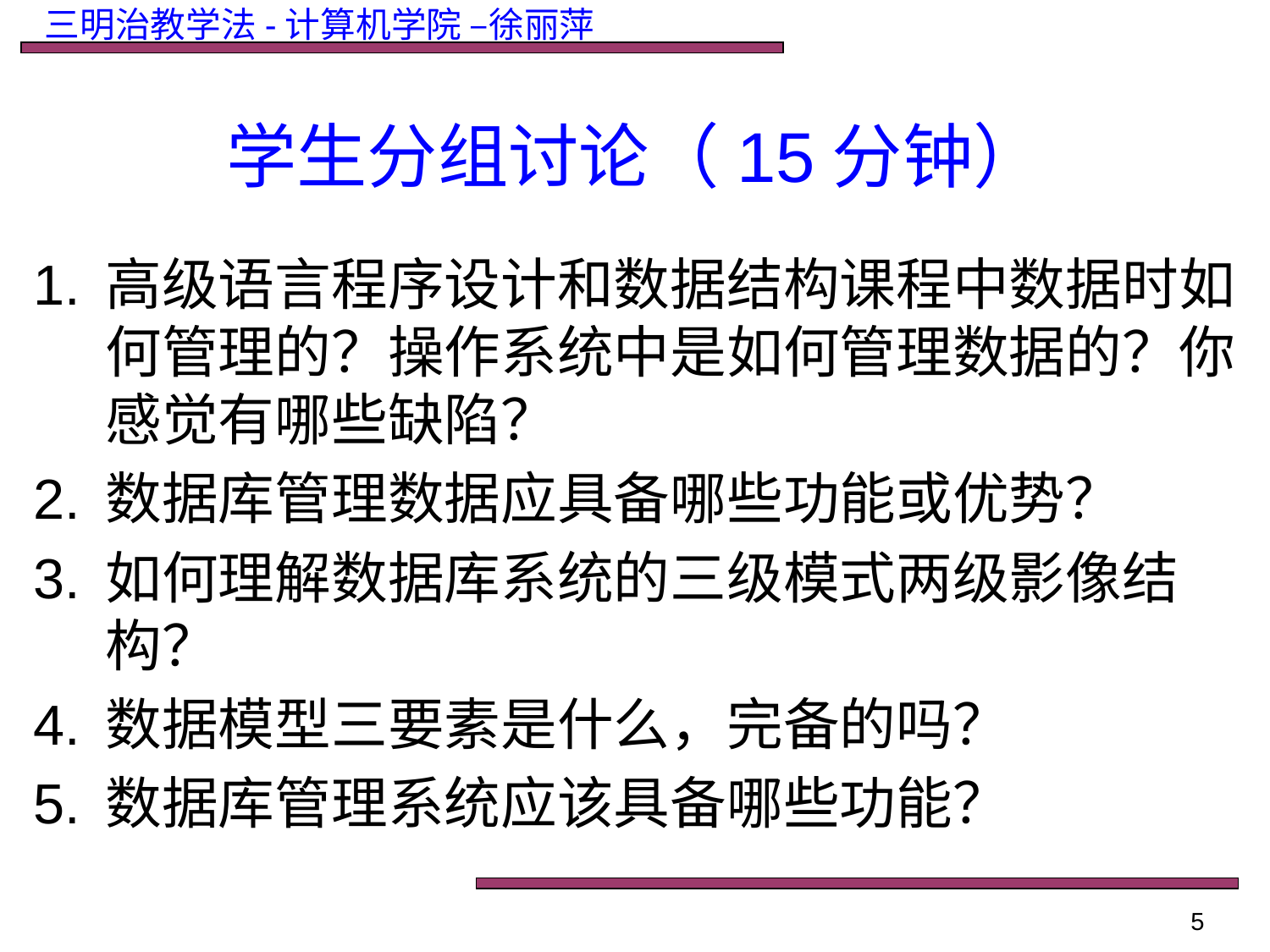

学生分组讨论（15分钟）

高级语言程序设计和数据结构课程中数据时如何管理的？操作系统中是如何管理数据的？你感觉有哪些缺陷？
数据库管理数据应具备哪些功能或优势？
如何理解数据库系统的三级模式两级影像结构？
数据模型三要素是什么，完备的吗？
数据库管理系统应该具备哪些功能？

5